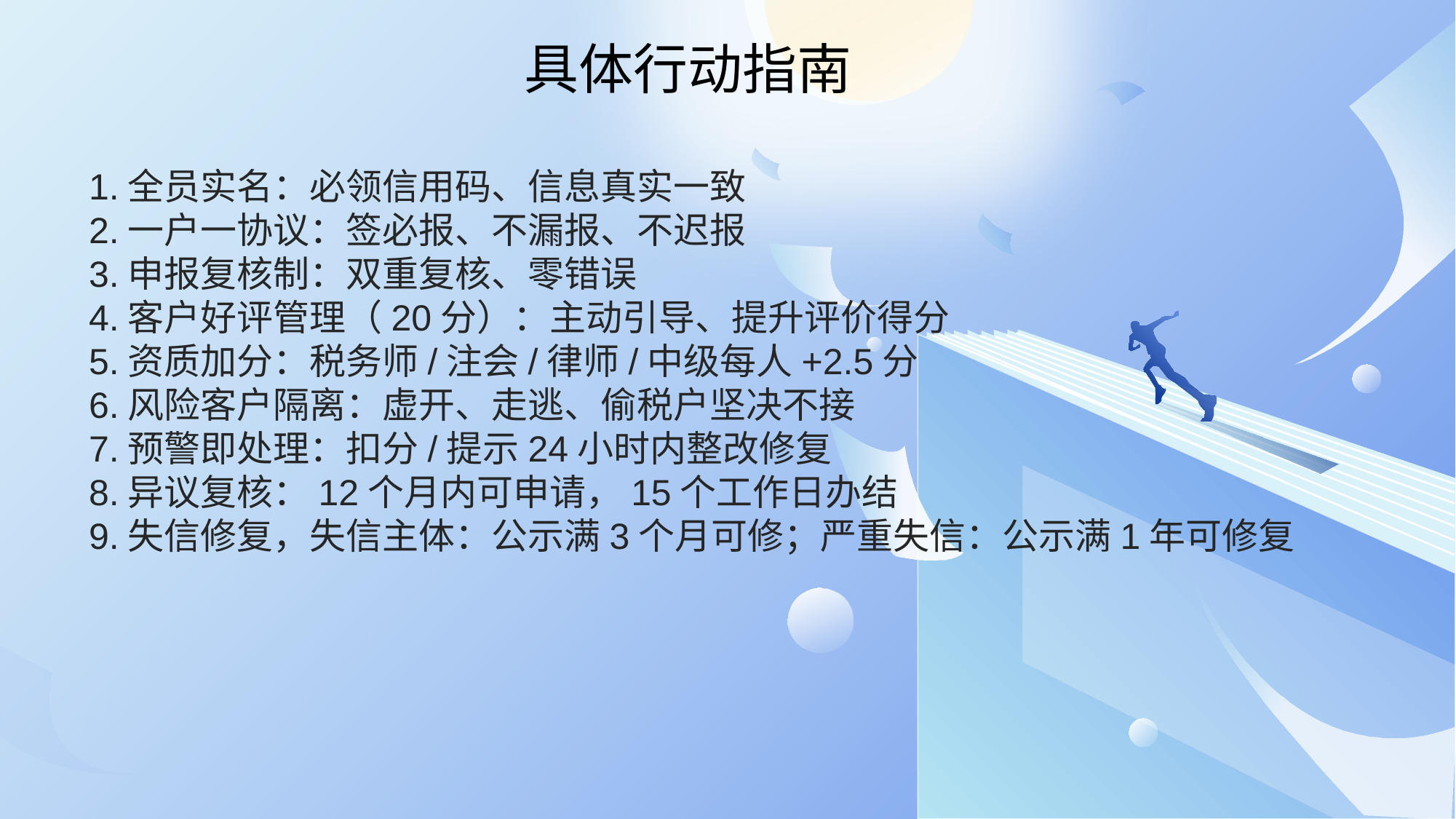

具体行动指南
1.全员实名：必领信用码、信息真实一致
2.一户一协议：签必报、不漏报、不迟报
3.申报复核制：双重复核、零错误
4.客户好评管理（20分）：主动引导、提升评价得分
5.资质加分：税务师/注会/律师/中级每人+2.5分
6.风险客户隔离：虚开、走逃、偷税户坚决不接
7.预警即处理：扣分/提示24小时内整改修复
8.异议复核：12个月内可申请，15个工作日办结
9.失信修复，失信主体：公示满3个月可修；严重失信：公示满1年可修复